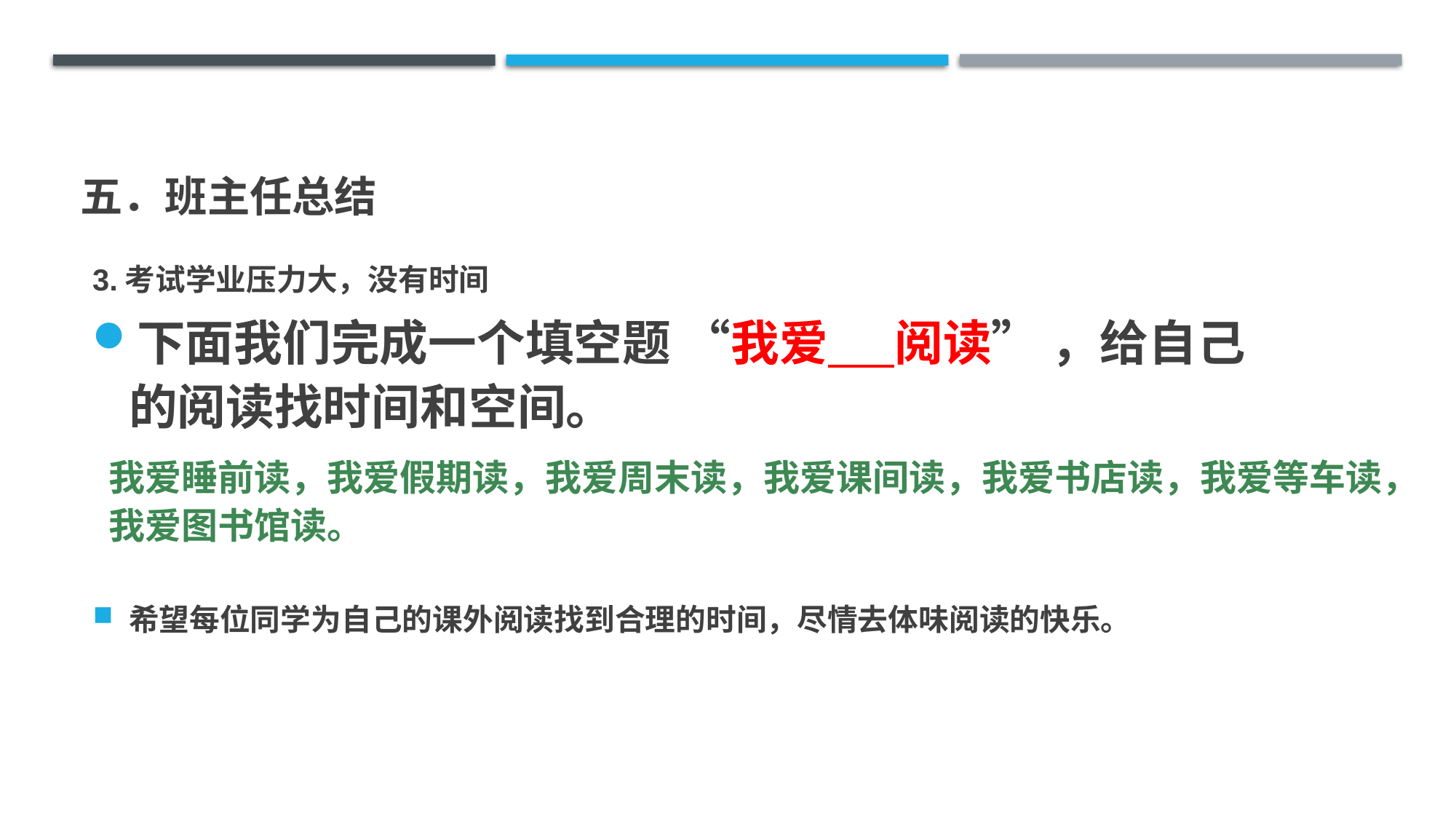

# 五．班主任总结
3.考试学业压力大，没有时间
下面我们完成一个填空题 “我爱      阅读” ，给自己的阅读找时间和空间。

我爱睡前读，我爱假期读，我爱周末读，我爱课间读，我爱书店读，我爱等车读，我爱图书馆读。
希望每位同学为自己的课外阅读找到合理的时间，尽情去体味阅读的快乐。